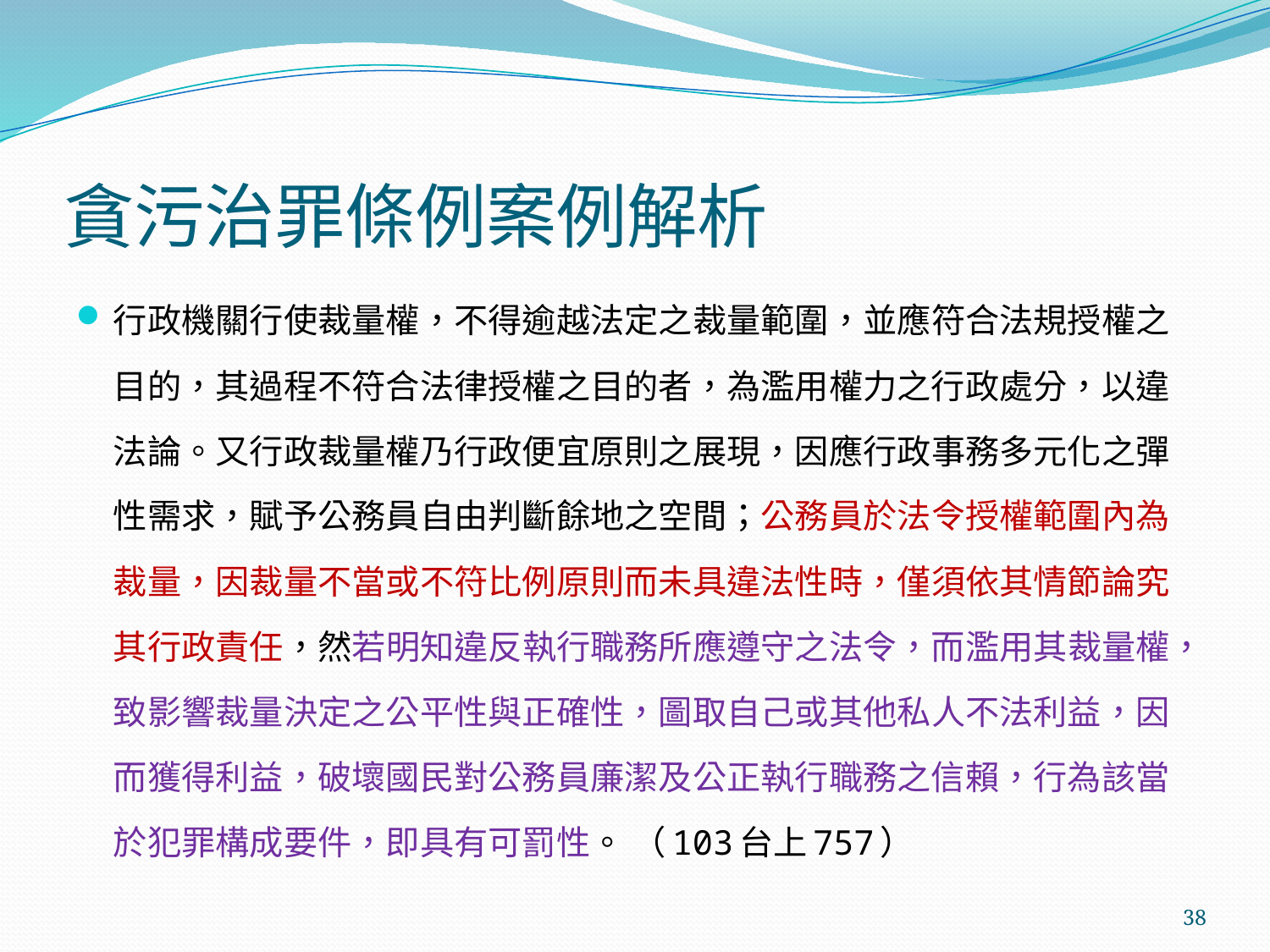

# 貪污治罪條例案例解析
行政機關行使裁量權，不得逾越法定之裁量範圍，並應符合法規授權之目的，其過程不符合法律授權之目的者，為濫用權力之行政處分，以違法論。又行政裁量權乃行政便宜原則之展現，因應行政事務多元化之彈性需求，賦予公務員自由判斷餘地之空間；公務員於法令授權範圍內為裁量，因裁量不當或不符比例原則而未具違法性時，僅須依其情節論究其行政責任，然若明知違反執行職務所應遵守之法令，而濫用其裁量權，致影響裁量決定之公平性與正確性，圖取自己或其他私人不法利益，因而獲得利益，破壞國民對公務員廉潔及公正執行職務之信賴，行為該當於犯罪構成要件，即具有可罰性。 （103台上757）

38